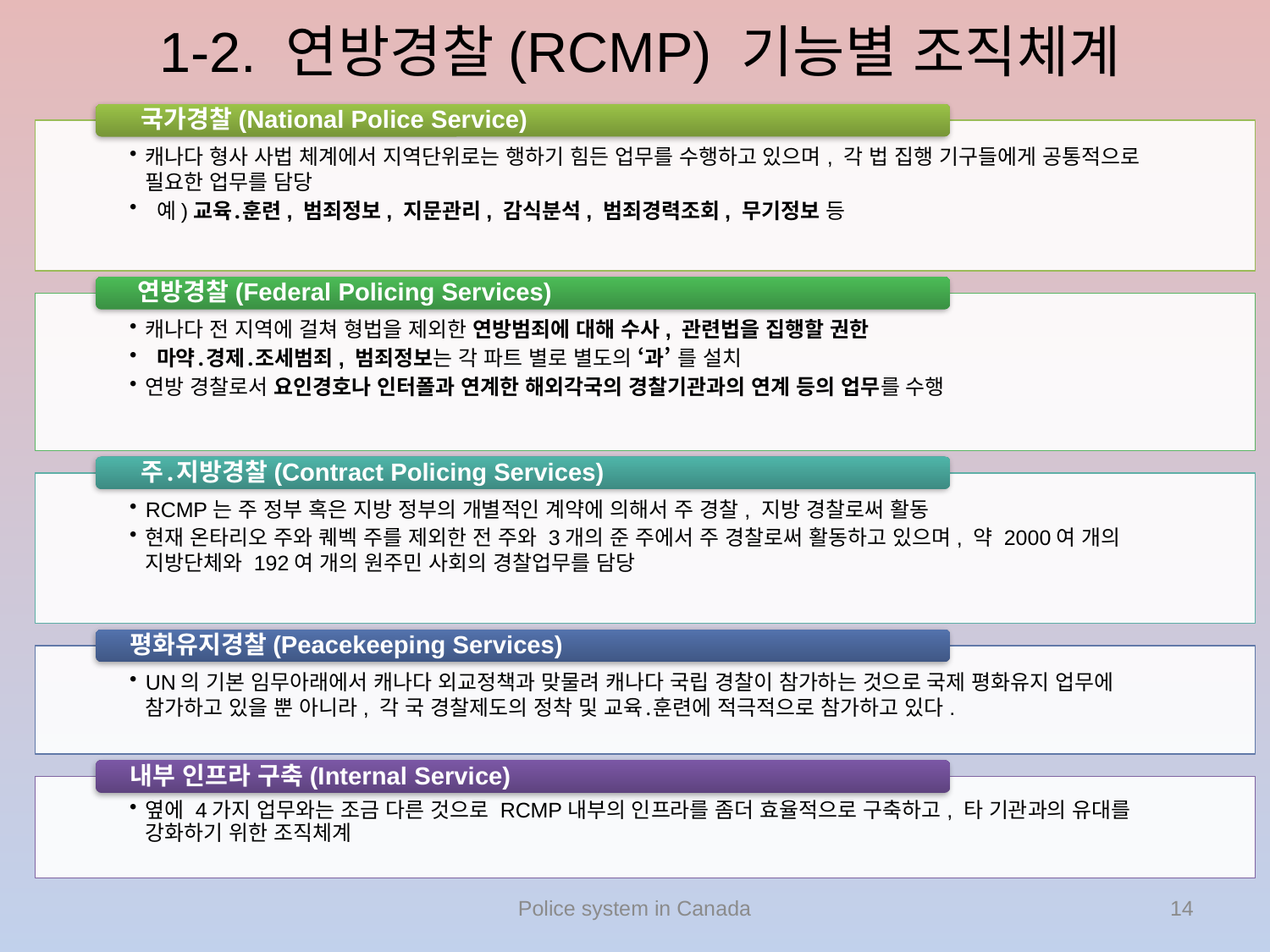

# 1-2. 연방경찰(RCMP) 기능별 조직체계
캐나다 형사 사법 체계에서 지역단위로는 행하기 힘든 업무를 수행하고 있으며, 각 법 집행 기구들에게 공통적으로 필요한 업무를 담당
 예)교육․훈련, 범죄정보, 지문관리, 감식분석, 범죄경력조회, 무기정보 등
 국가경찰(National Police Service)
캐나다 전 지역에 걸쳐 형법을 제외한 연방범죄에 대해 수사, 관련법을 집행할 권한
 마약․경제․조세범죄, 범죄정보는 각 파트 별로 별도의 ‘과’ 를 설치
연방 경찰로서 요인경호나 인터폴과 연계한 해외각국의 경찰기관과의 연계 등의 업무를 수행
 연방경찰(Federal Policing Services)
RCMP는 주 정부 혹은 지방 정부의 개별적인 계약에 의해서 주 경찰, 지방 경찰로써 활동
현재 온타리오 주와 퀘벡 주를 제외한 전 주와 3개의 준 주에서 주 경찰로써 활동하고 있으며, 약 2000여 개의 지방단체와 192여 개의 원주민 사회의 경찰업무를 담당
 주․지방경찰(Contract Policing Services)
UN의 기본 임무아래에서 캐나다 외교정책과 맞물려 캐나다 국립 경찰이 참가하는 것으로 국제 평화유지 업무에 참가하고 있을 뿐 아니라, 각 국 경찰제도의 정착 및 교육․훈련에 적극적으로 참가하고 있다.
평화유지경찰(Peacekeeping Services)
옆에 4가지 업무와는 조금 다른 것으로 RCMP내부의 인프라를 좀더 효율적으로 구축하고, 타 기관과의 유대를 강화하기 위한 조직체계
내부 인프라 구축(Internal Service)
Police system in Canada
14